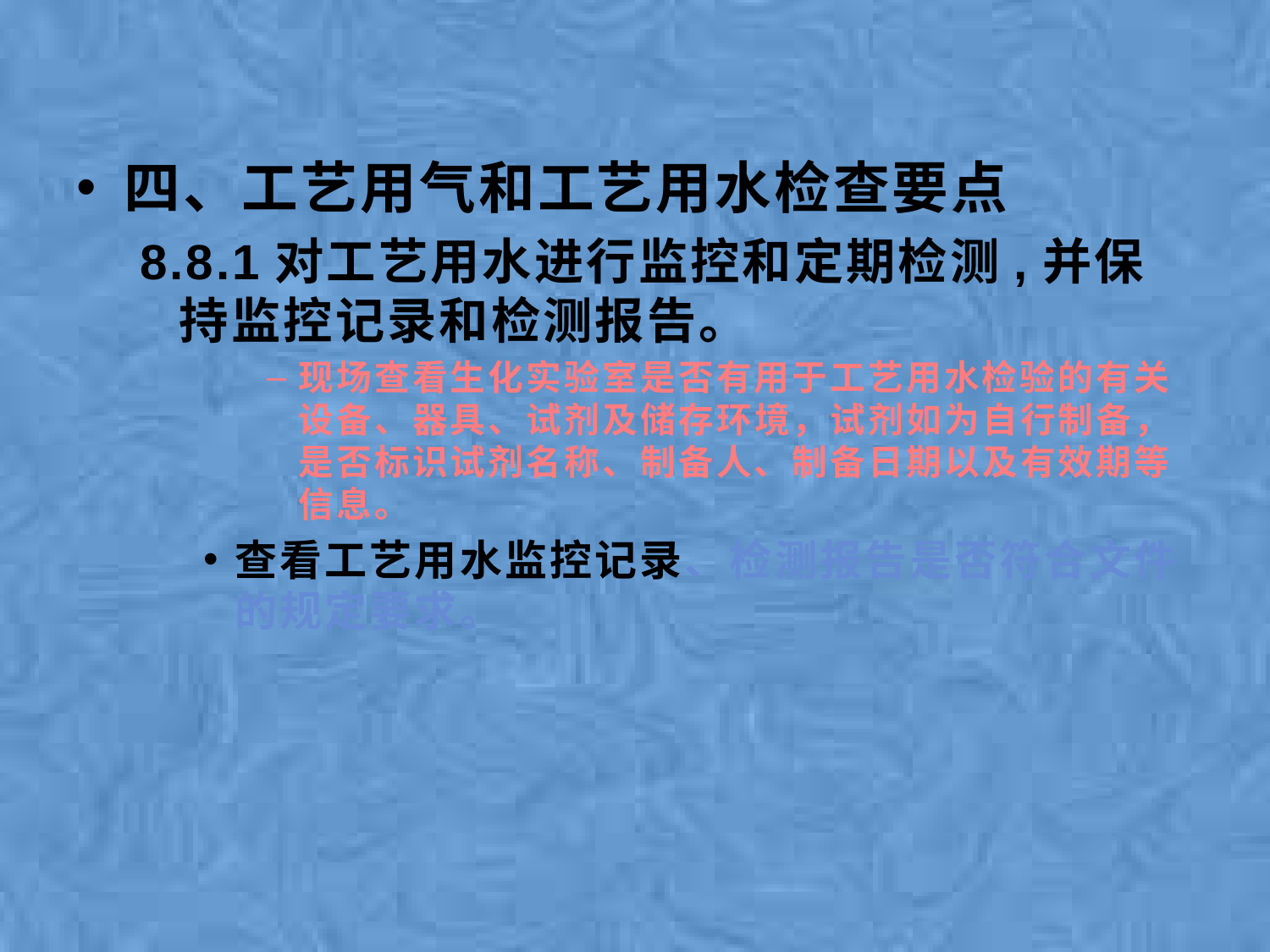

四、工艺用气和工艺用水检查要点
8.8.1对工艺用水进行监控和定期检测,并保持监控记录和检测报告。
现场查看生化实验室是否有用于工艺用水检验的有关设备、器具、试剂及储存环境，试剂如为自行制备，是否标识试剂名称、制备人、制备日期以及有效期等信息。
查看工艺用水监控记录、检测报告是否符合文件的规定要求。